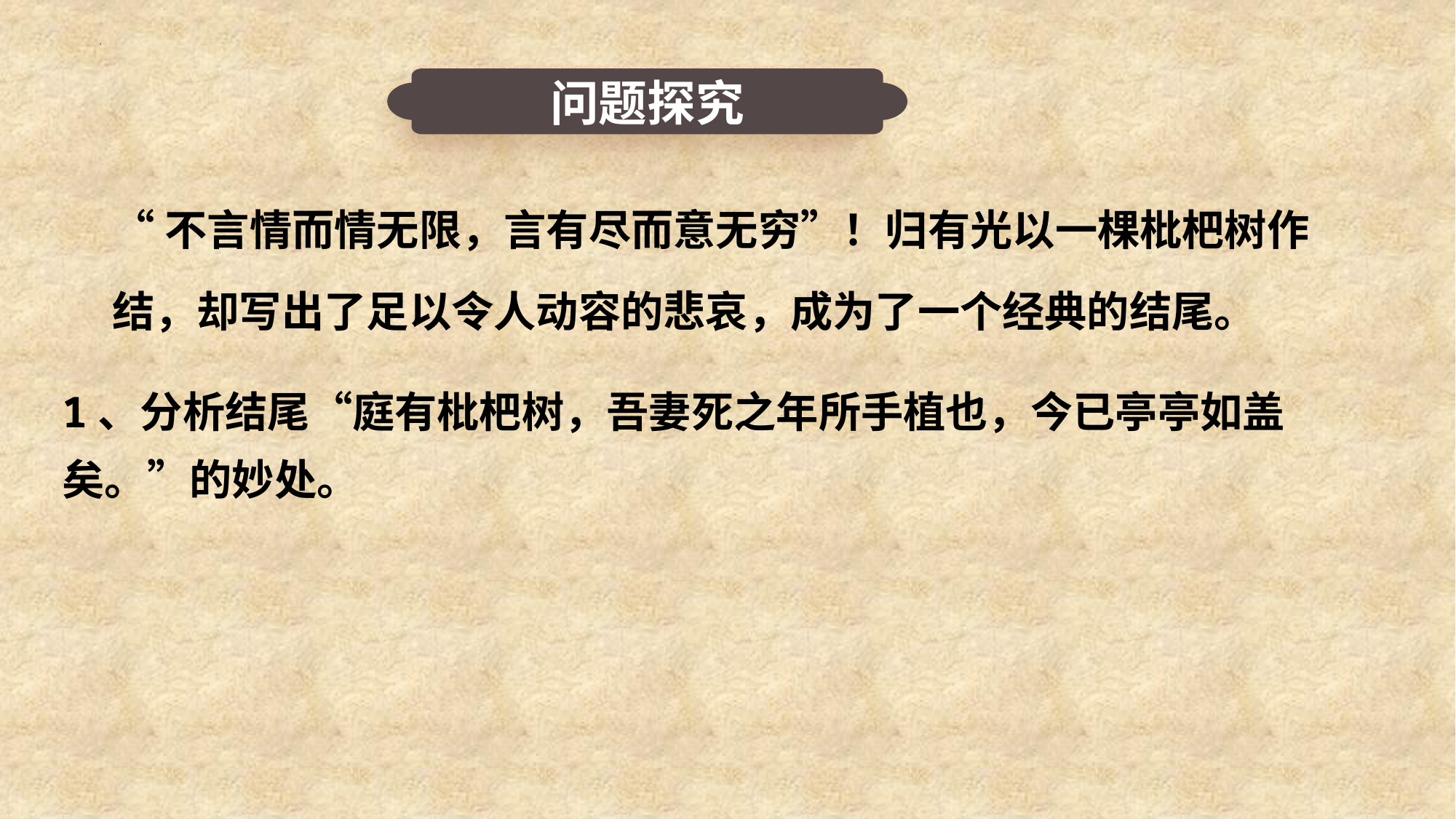

问题探究
“不言情而情无限，言有尽而意无穷”！归有光以一棵枇杷树作结，却写出了足以令人动容的悲哀，成为了一个经典的结尾。
1、分析结尾“庭有枇杷树，吾妻死之年所手植也，今已亭亭如盖矣。”的妙处。